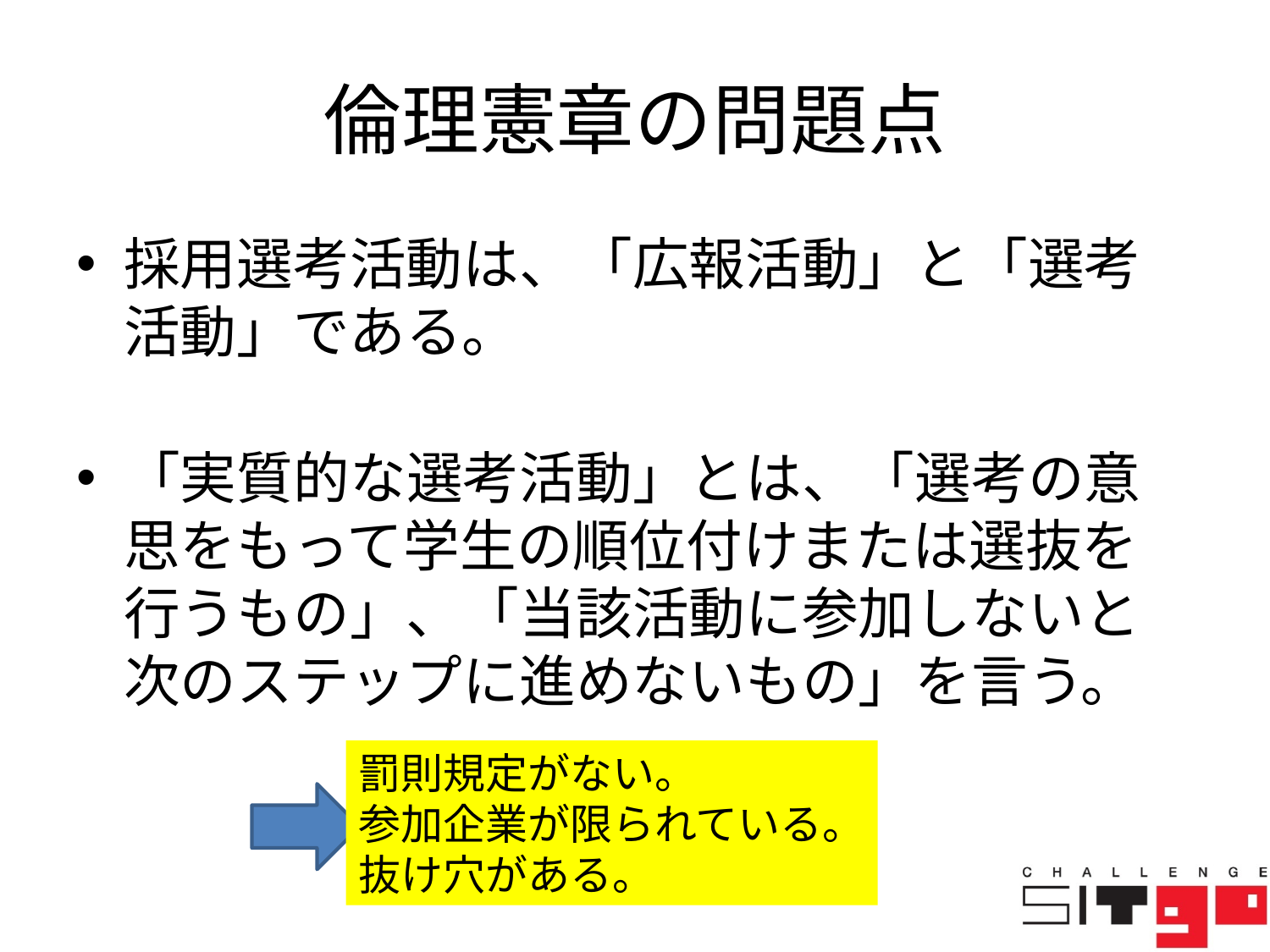

# 倫理憲章の問題点
採用選考活動は、「広報活動」と「選考活動」である。

「実質的な選考活動」とは、「選考の意思をもって学生の順位付けまたは選抜を行うもの」、「当該活動に参加しないと次のステップに進めないもの」を言う。

罰則規定がない。
参加企業が限られている。
抜け穴がある。